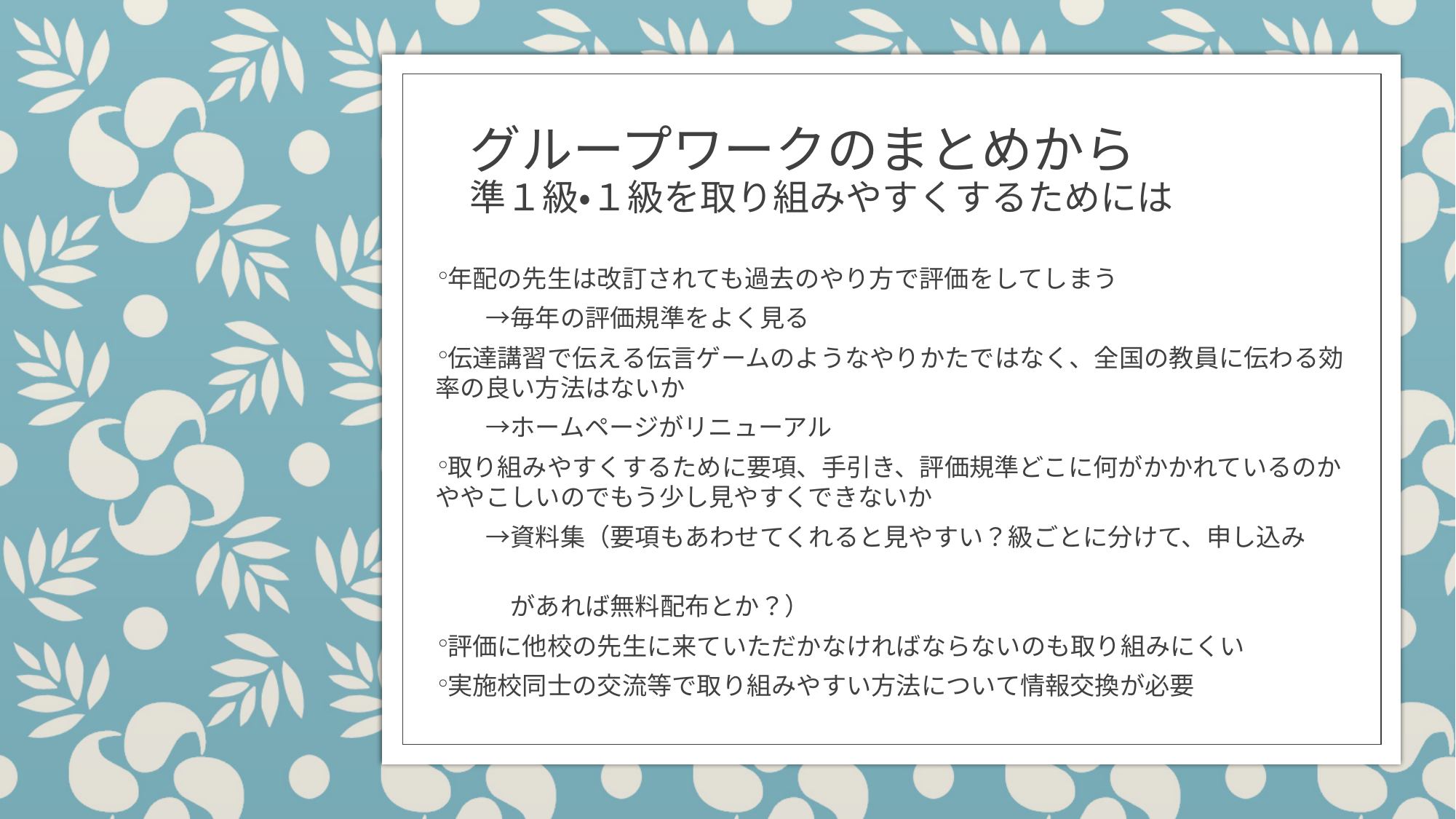

# グループワークのまとめから 準１級・１級を取り組みやすくするためには
年配の先生は改訂されても過去のやり方で評価をしてしまう
　　→毎年の評価規準をよく見る
伝達講習で伝える伝言ゲームのようなやりかたではなく、全国の教員に伝わる効率の良い方法はないか
　　→ホームページがリニューアル
取り組みやすくするために要項、手引き、評価規準どこに何がかかれているのかややこしいのでもう少し見やすくできないか
　　→資料集（要項もあわせてくれると見やすい？級ごとに分けて、申し込み
　　　があれば無料配布とか？）
評価に他校の先生に来ていただかなければならないのも取り組みにくい
実施校同士の交流等で取り組みやすい方法について情報交換が必要